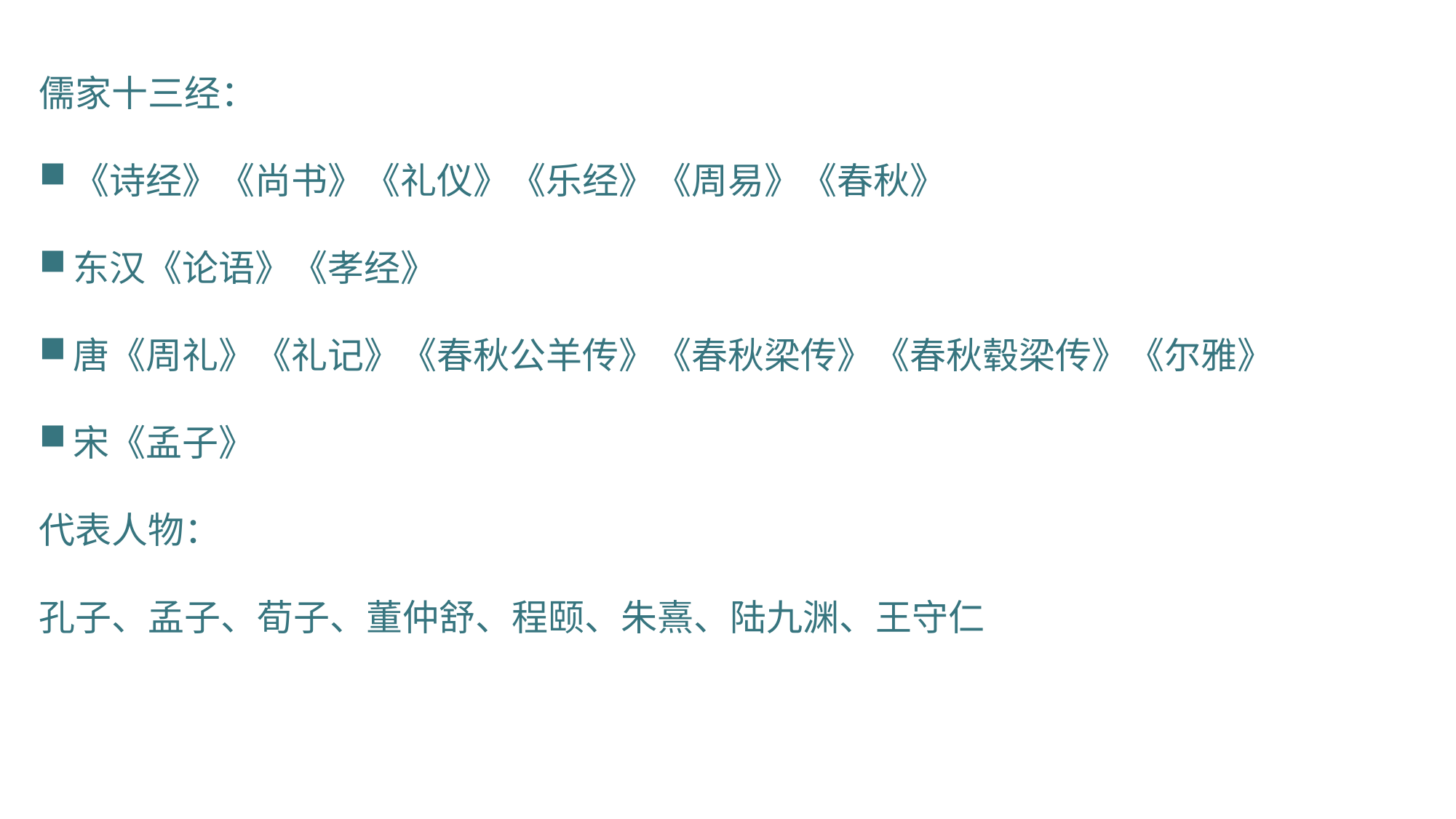

儒家十三经：

《诗经》《尚书》《礼仪》《乐经》《周易》《春秋》

东汉《论语》《孝经》

唐《周礼》《礼记》《春秋公羊传》《春秋梁传》《春秋毂梁传》《尔雅》

宋《孟子》

代表人物：

孔子、孟子、荀子、董仲舒、程颐、朱熹、陆九渊、王守仁